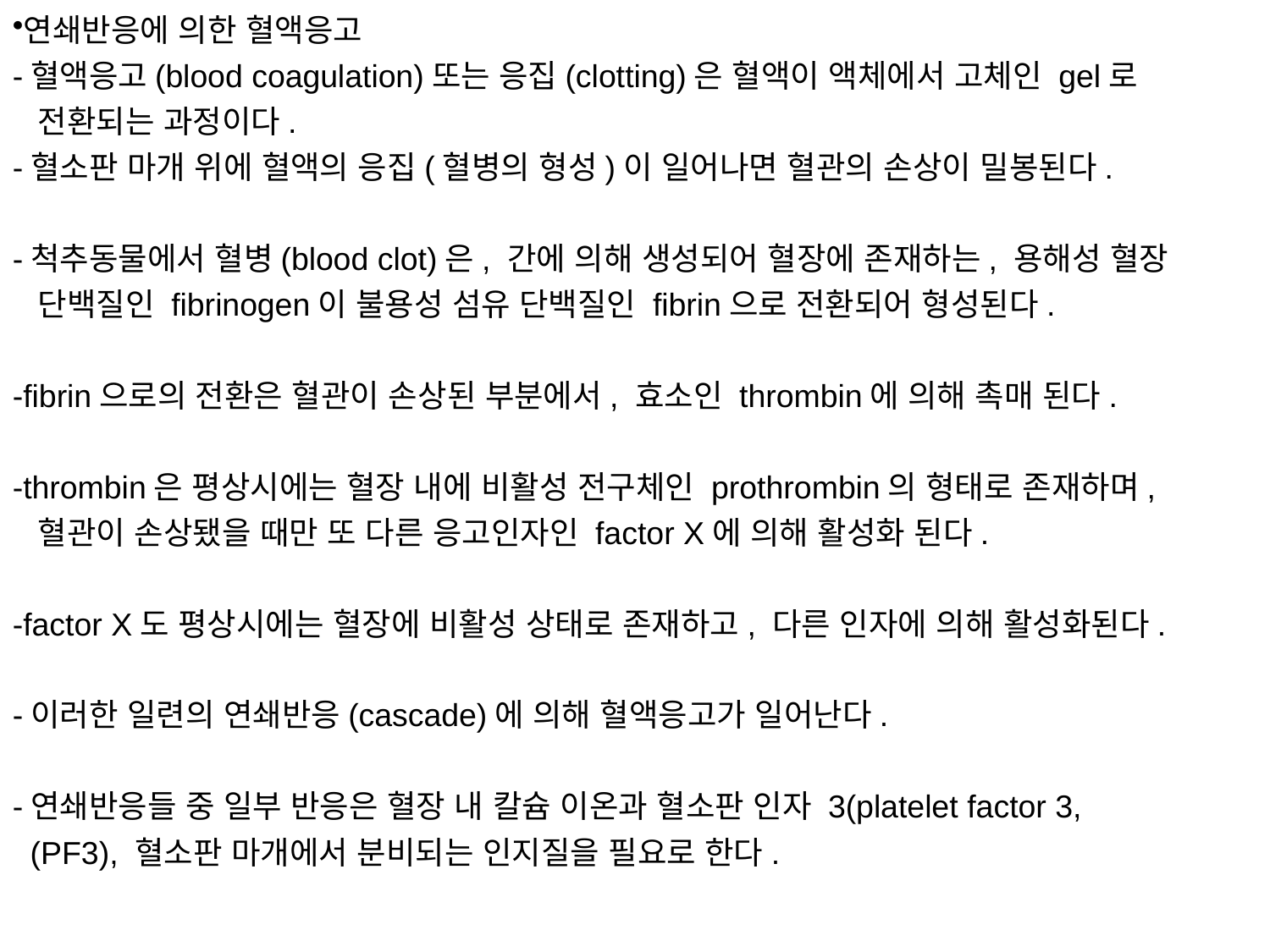

연쇄반응에 의한 혈액응고
-혈액응고(blood coagulation)또는 응집(clotting)은 혈액이 액체에서 고체인 gel로
  전환되는 과정이다.
-혈소판 마개 위에 혈액의 응집(혈병의 형성)이 일어나면 혈관의 손상이 밀봉된다.

-척추동물에서 혈병(blood clot)은, 간에 의해 생성되어 혈장에 존재하는, 용해성 혈장
  단백질인 fibrinogen이 불용성 섬유 단백질인 fibrin으로 전환되어 형성된다.

-fibrin으로의 전환은 혈관이 손상된 부분에서, 효소인 thrombin에 의해 촉매 된다.

-thrombin은 평상시에는 혈장 내에 비활성 전구체인 prothrombin의 형태로 존재하며,
  혈관이 손상됐을 때만 또 다른 응고인자인 factor X에 의해 활성화 된다.

-factor X도 평상시에는 혈장에 비활성 상태로 존재하고, 다른 인자에 의해 활성화된다.

-이러한 일련의 연쇄반응(cascade)에 의해 혈액응고가 일어난다.

-연쇄반응들 중 일부 반응은 혈장 내 칼슘 이온과 혈소판 인자 3(platelet factor 3,
  (PF3), 혈소판 마개에서 분비되는 인지질을 필요로 한다.